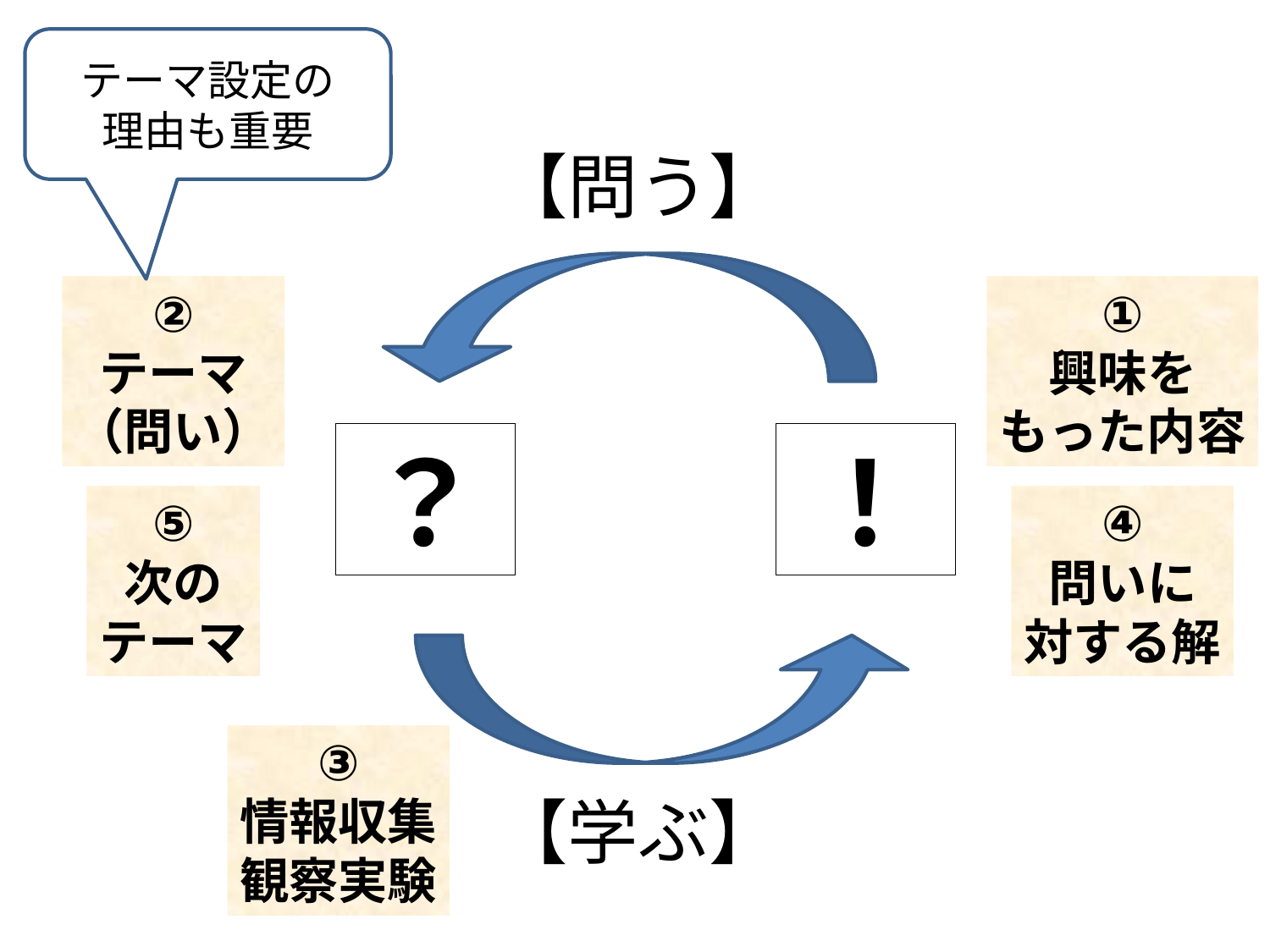

テーマ設定の
理由も重要

【問う】
①
興味を
もった内容
②
テーマ
（問い）
？
！

④
問いに
対する解
⑤
次の
テーマ
③
情報収集
観察実験
【学ぶ】